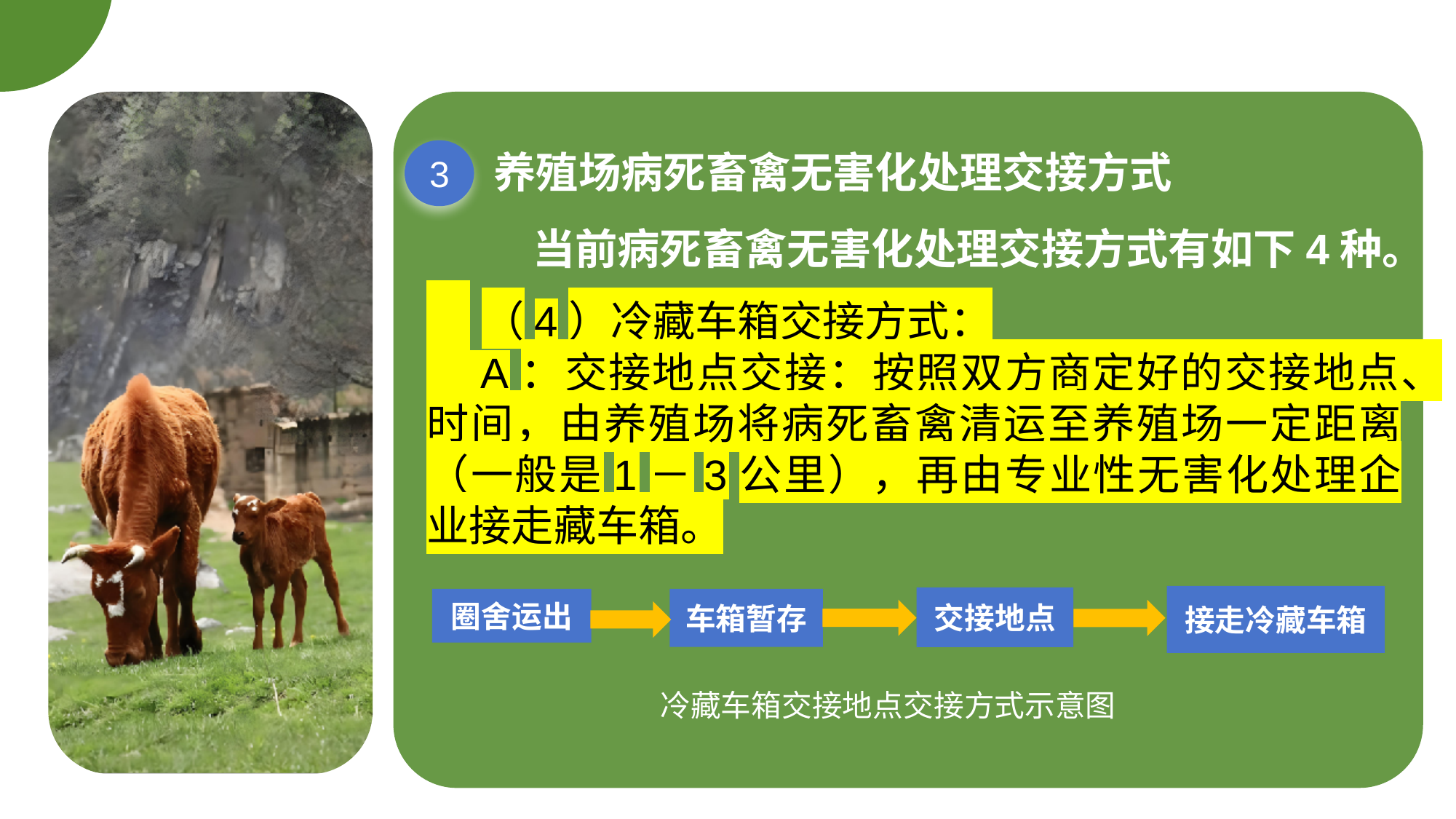

养殖场病死畜禽无害化处理交接方式
      当前病死畜禽无害化处理交接方式有如下4种。

3
    （4）冷藏车箱交接方式：
    A：交接地点交接：按照双方商定好的交接地点、时间，由养殖场将病死畜禽清运至养殖场一定距离（一般是1－3公里），再由专业性无害化处理企业接走藏车箱。

接走冷藏车箱
交接地点
圈舍运出
车箱暂存

冷藏车箱交接地点交接方式示意图